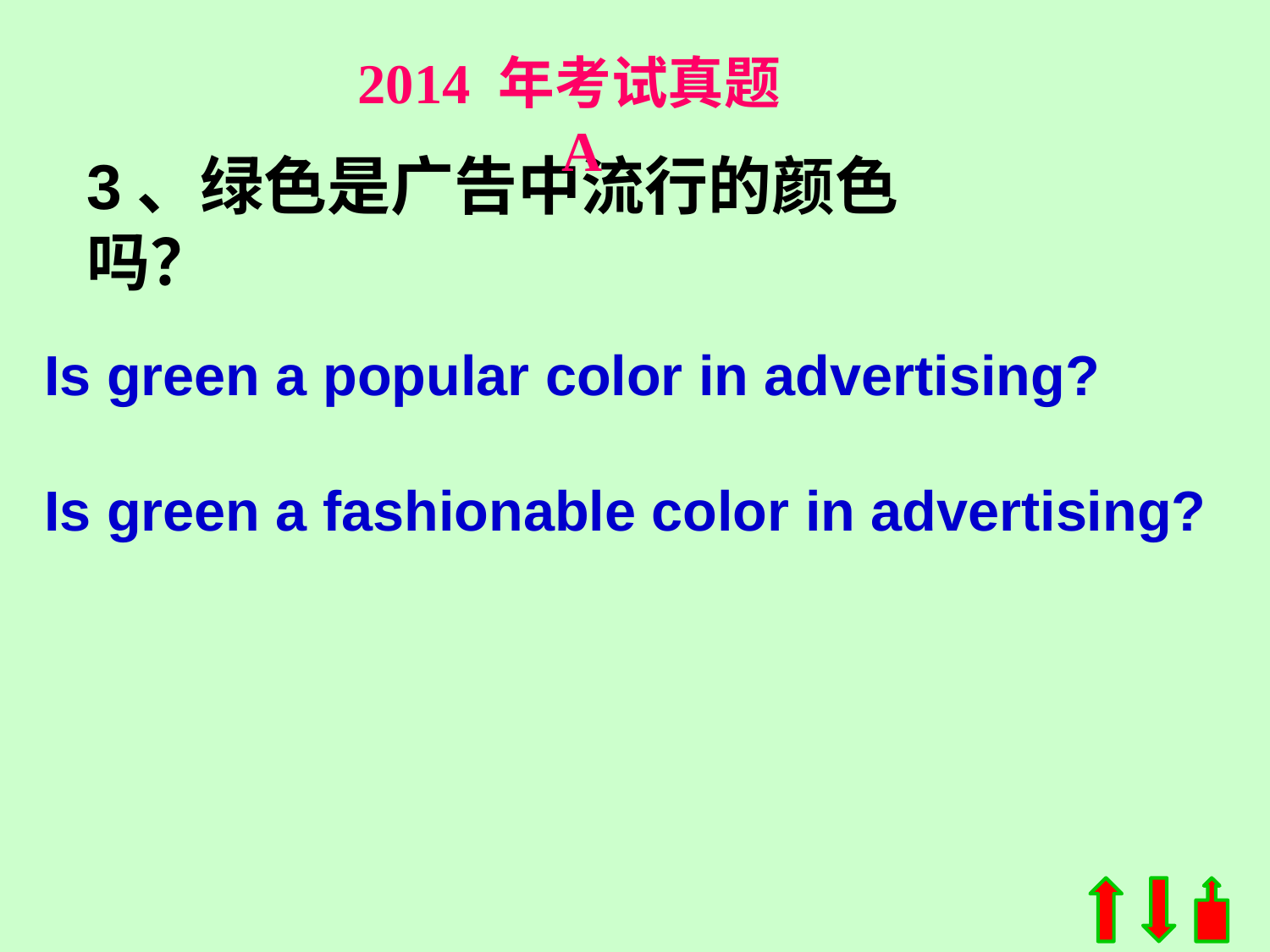

2014 年考试真题   A
3、绿色是广告中流行的颜色吗？
Is green a popular color in advertising?

Is green a fashionable color in advertising?